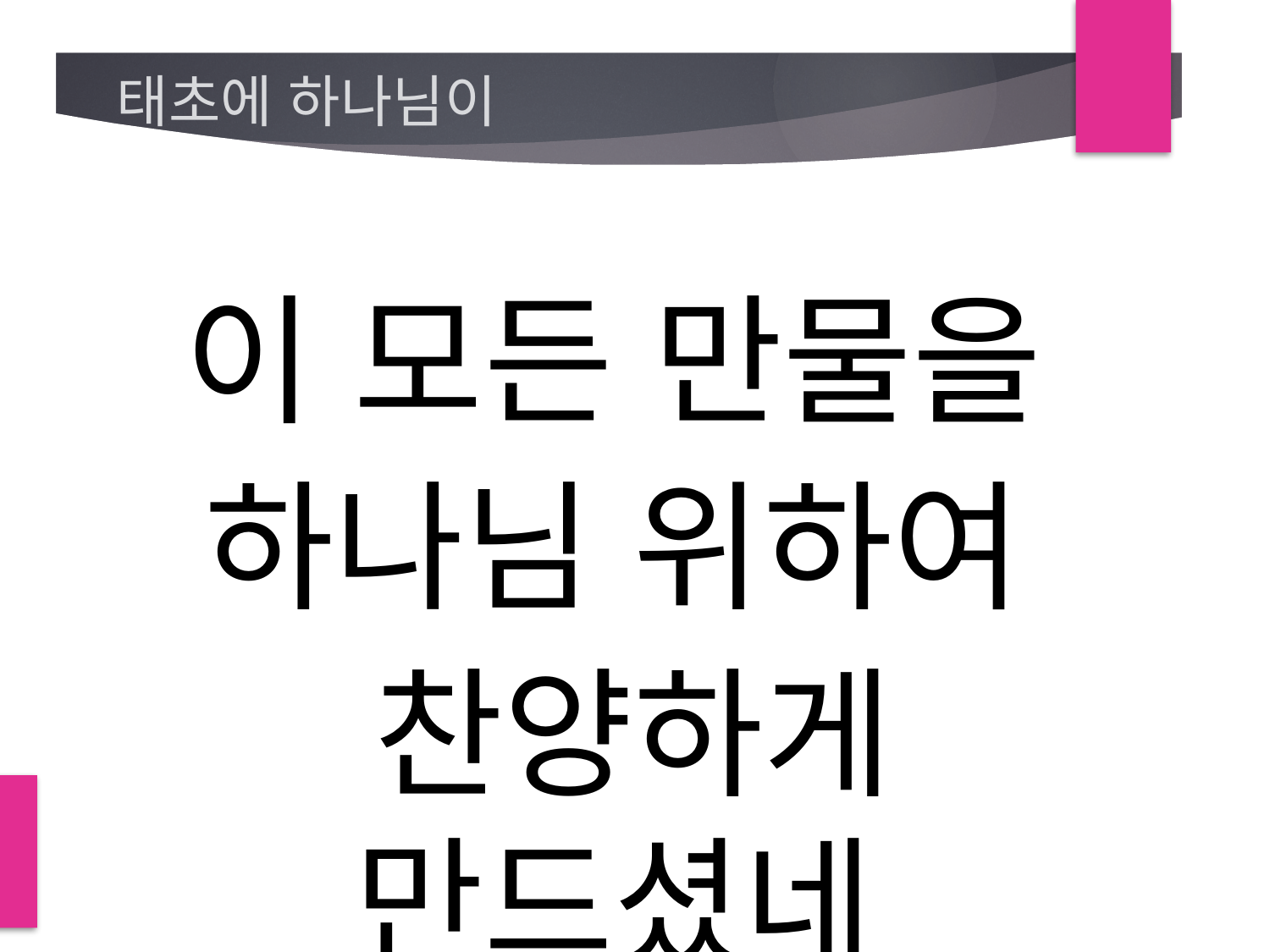

# 태초에 하나님이
이 모든 만물을
하나님 위하여
찬양하게 만드셨네